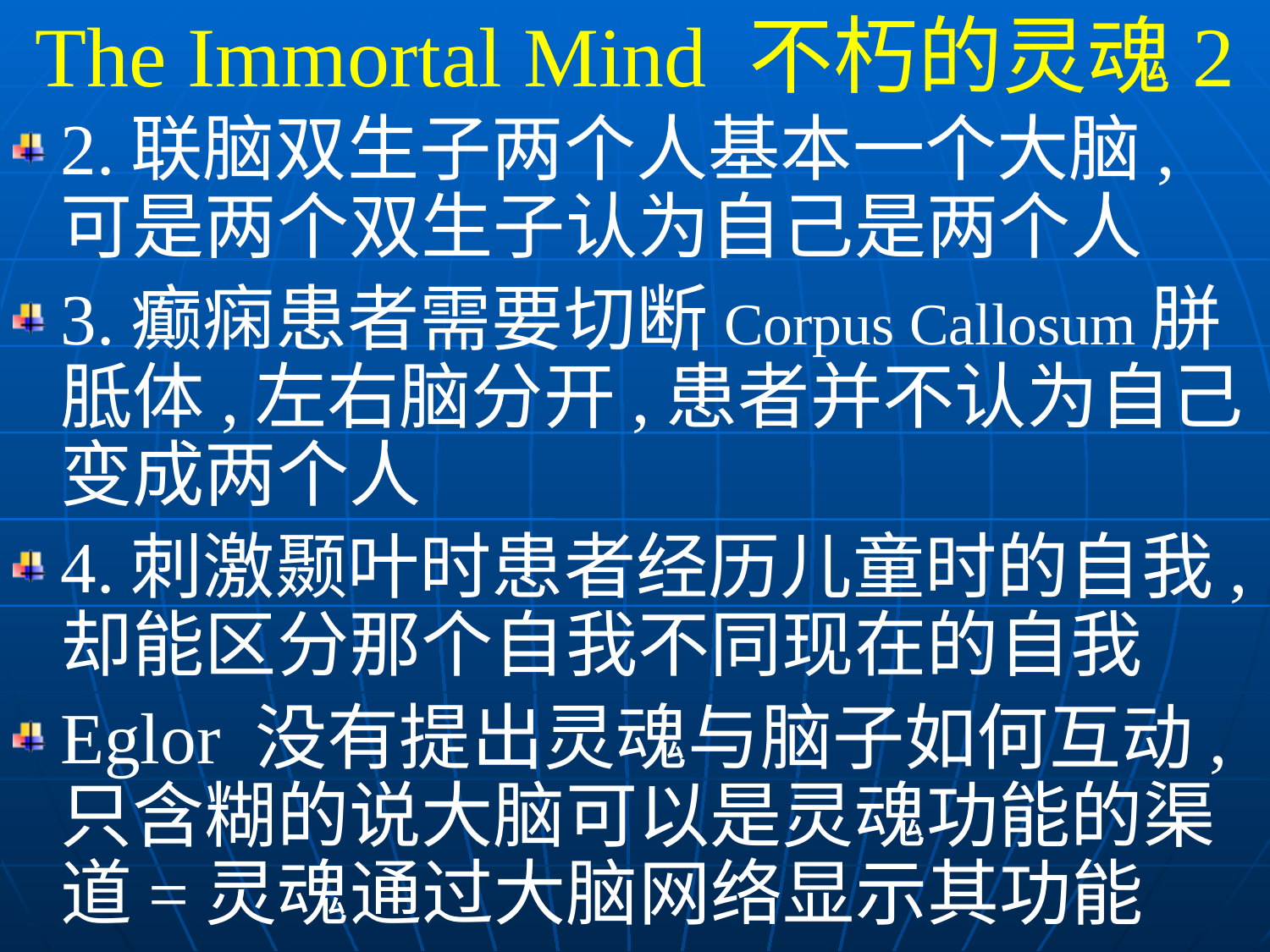

The Immortal Mind 不朽的灵魂2
2.联脑双生子两个人基本一个大脑,可是两个双生子认为自己是两个人
3.癫痫患者需要切断Corpus Callosum胼胝体,左右脑分开,患者并不认为自己变成两个人
4.刺激颞叶时患者经历儿童时的自我,却能区分那个自我不同现在的自我
Eglor 没有提出灵魂与脑子如何互动,只含糊的说大脑可以是灵魂功能的渠道=灵魂通过大脑网络显示其功能